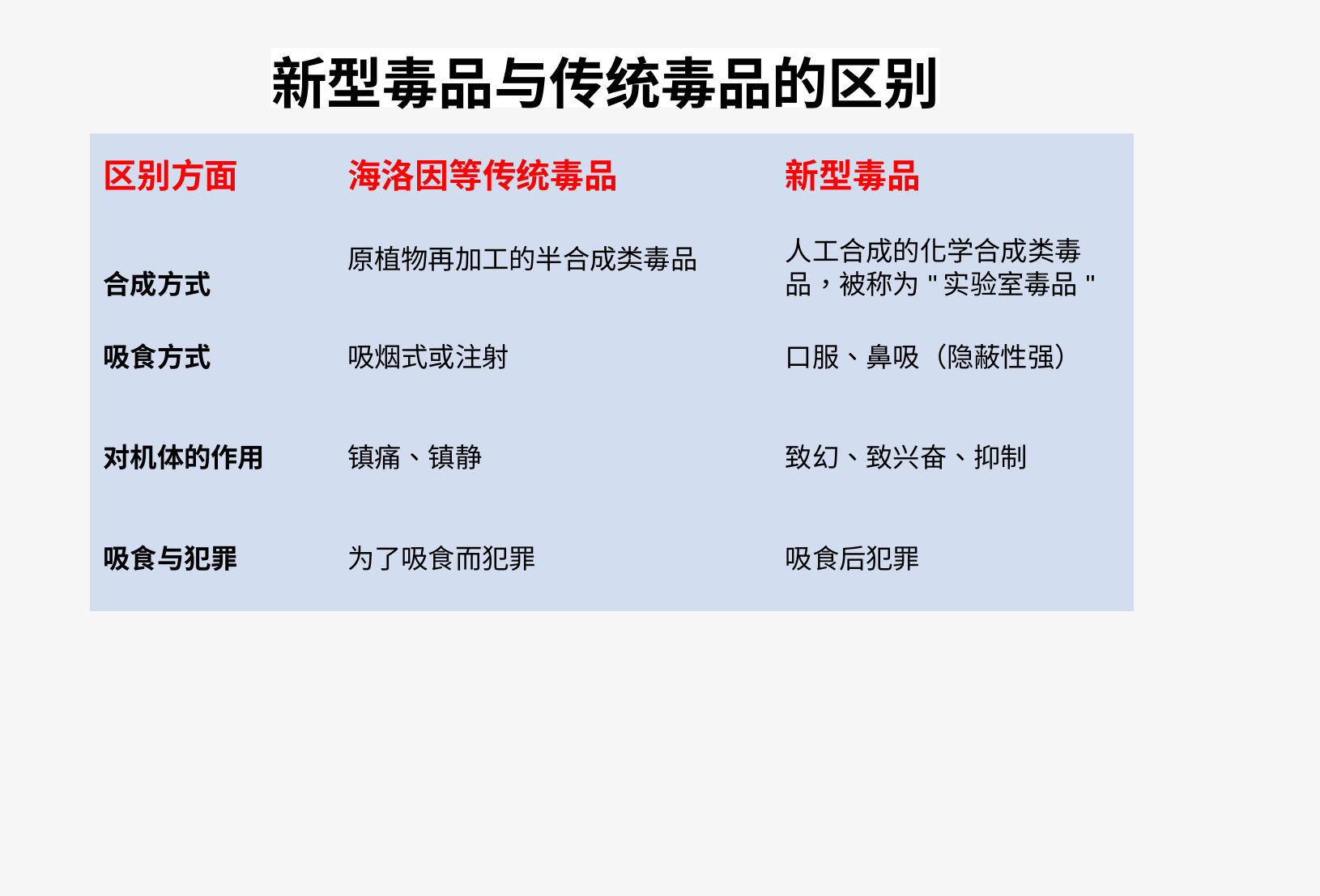

新型毒品与传统毒品的区别
| 区别方面 | 海洛因等传统毒品 | 新型毒品 |
| --- | --- | --- |
| 合成方式 | 原植物再加工的半合成类毒品 | 人工合成的化学合成类毒 品，被称为"实验室毒品" |
| 吸食方式 | 吸烟式或注射 | 口服、鼻吸（隐蔽性强） |
| 对机体的作用 | 镇痛、镇静 | 致幻、致兴奋、抑制 |
| 吸食与犯罪 | 为了吸食而犯罪 | 吸食后犯罪 |